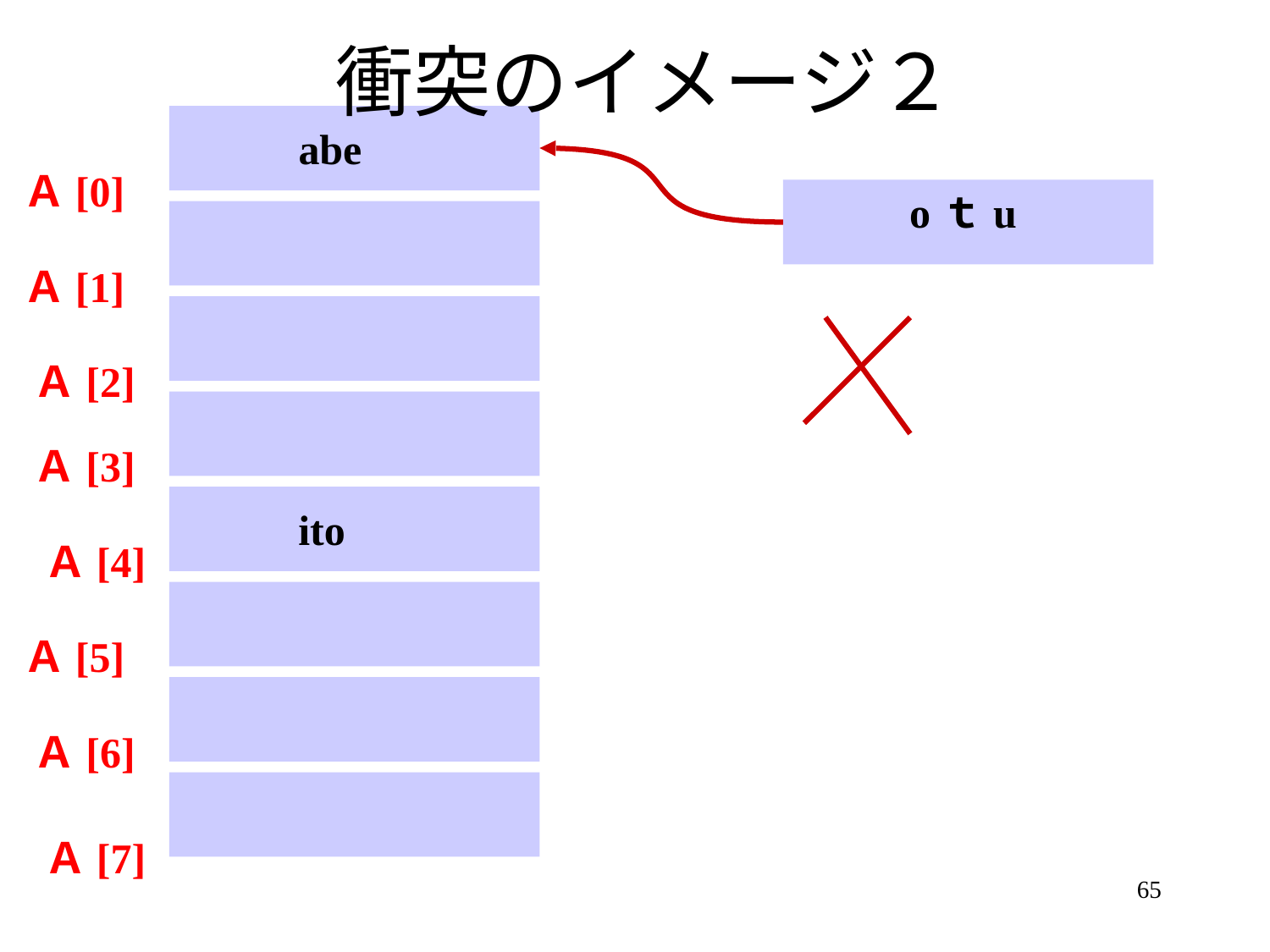

# 衝突のイメージ２

abe
Ａ[0]

oｔu

Ａ[1]

Ａ[2]

Ａ[3]

ito
Ａ[4]

Ａ[5]

Ａ[6]

Ａ[7]
65